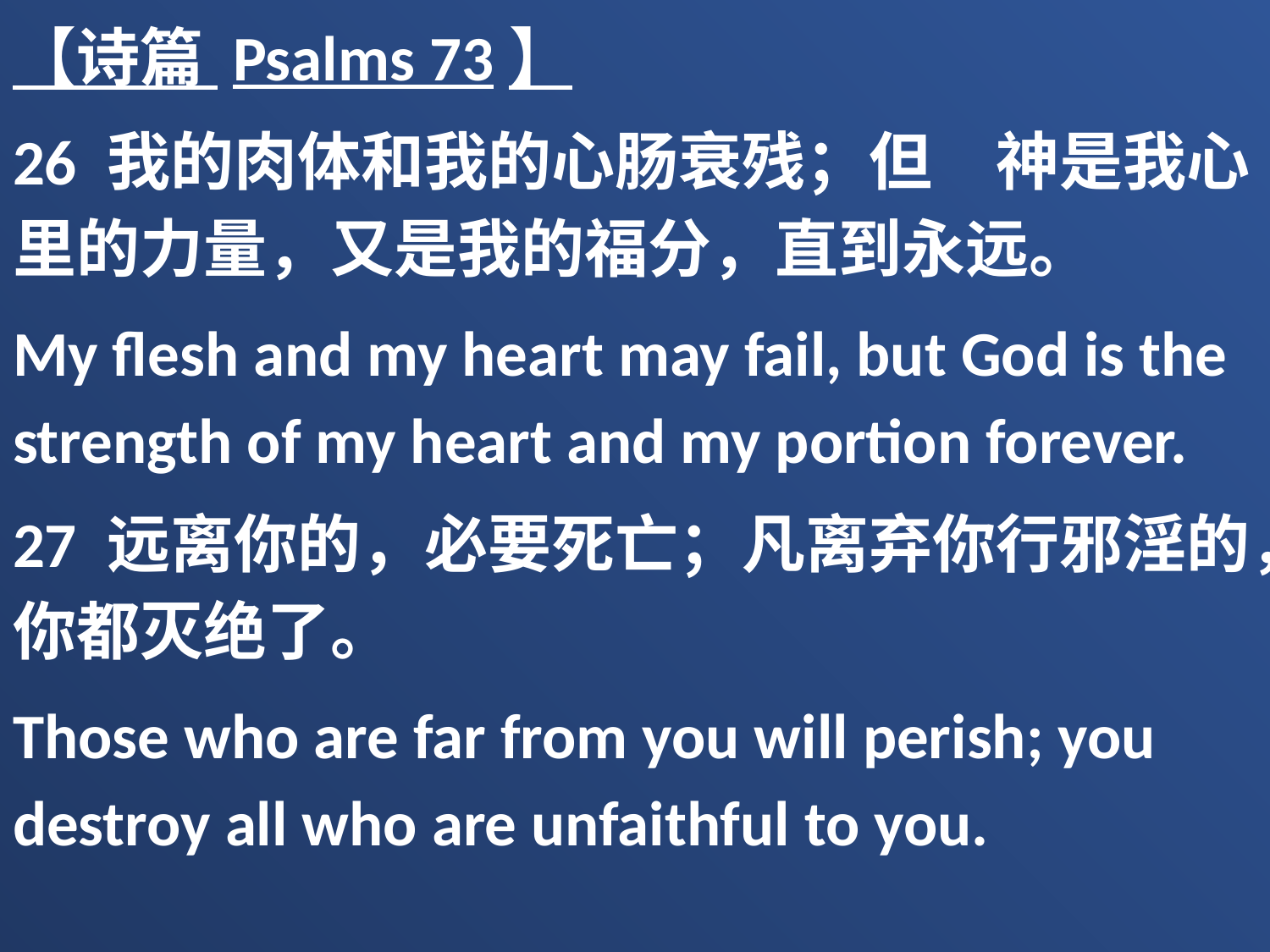

【诗篇 Psalms 73】
26 我的肉体和我的心肠衰残；但　神是我心里的力量，又是我的福分，直到永远。
My flesh and my heart may fail, but God is the strength of my heart and my portion forever.
27 远离你的，必要死亡；凡离弃你行邪淫的，你都灭绝了。
Those who are far from you will perish; you destroy all who are unfaithful to you.